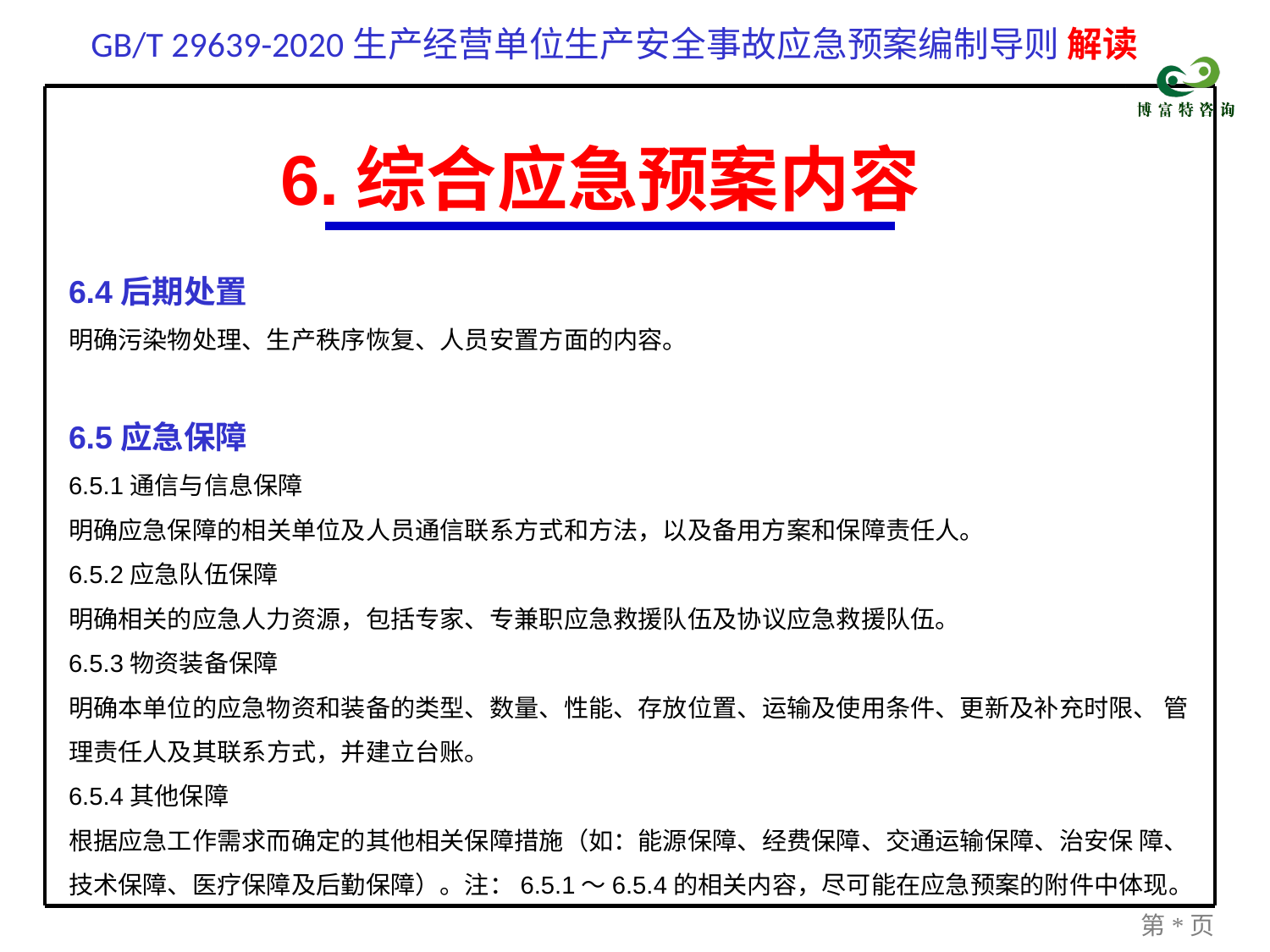

6.综合应急预案内容
6.4后期处置
明确污染物处理、生产秩序恢复、人员安置方面的内容。

6.5应急保障
6.5.1通信与信息保障
明确应急保障的相关单位及人员通信联系方式和方法，以及备用方案和保障责任人。
6.5.2应急队伍保障
明确相关的应急人力资源，包括专家、专兼职应急救援队伍及协议应急救援队伍。
6.5.3物资装备保障
明确本单位的应急物资和装备的类型、数量、性能、存放位置、运输及使用条件、更新及补充时限、 管理责任人及其联系方式，并建立台账。
6.5.4其他保障
根据应急工作需求而确定的其他相关保障措施（如：能源保障、经费保障、交通运输保障、治安保 障、技术保障、医疗保障及后勤保障）。注：6.5.1〜6.5.4的相关内容，尽可能在应急预案的附件中体现。